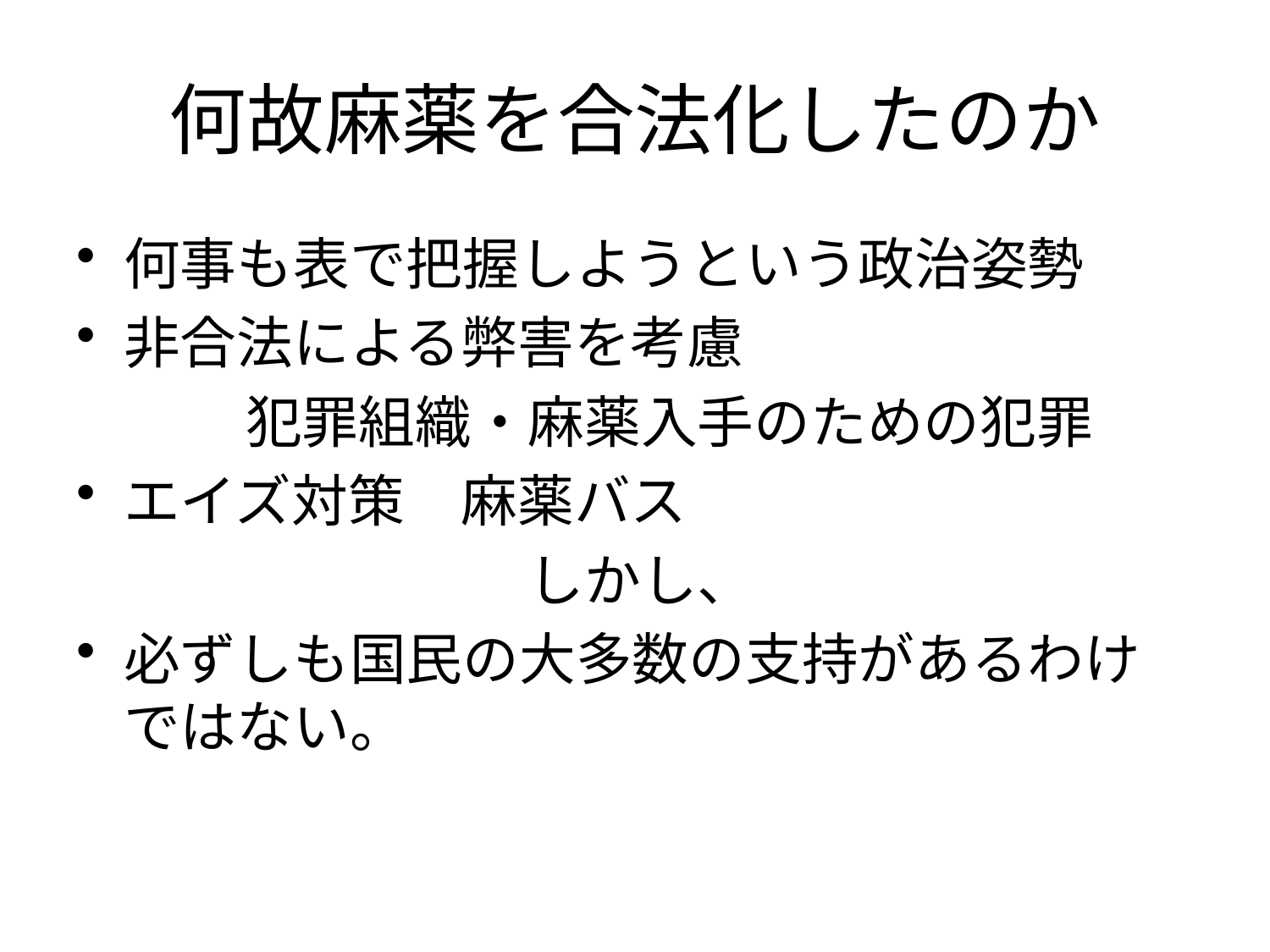

# 何故麻薬を合法化したのか
何事も表で把握しようという政治姿勢
非合法による弊害を考慮
　　　犯罪組織・麻薬入手のための犯罪
エイズ対策　麻薬バス
　　　　　　　　しかし、
必ずしも国民の大多数の支持があるわけではない。